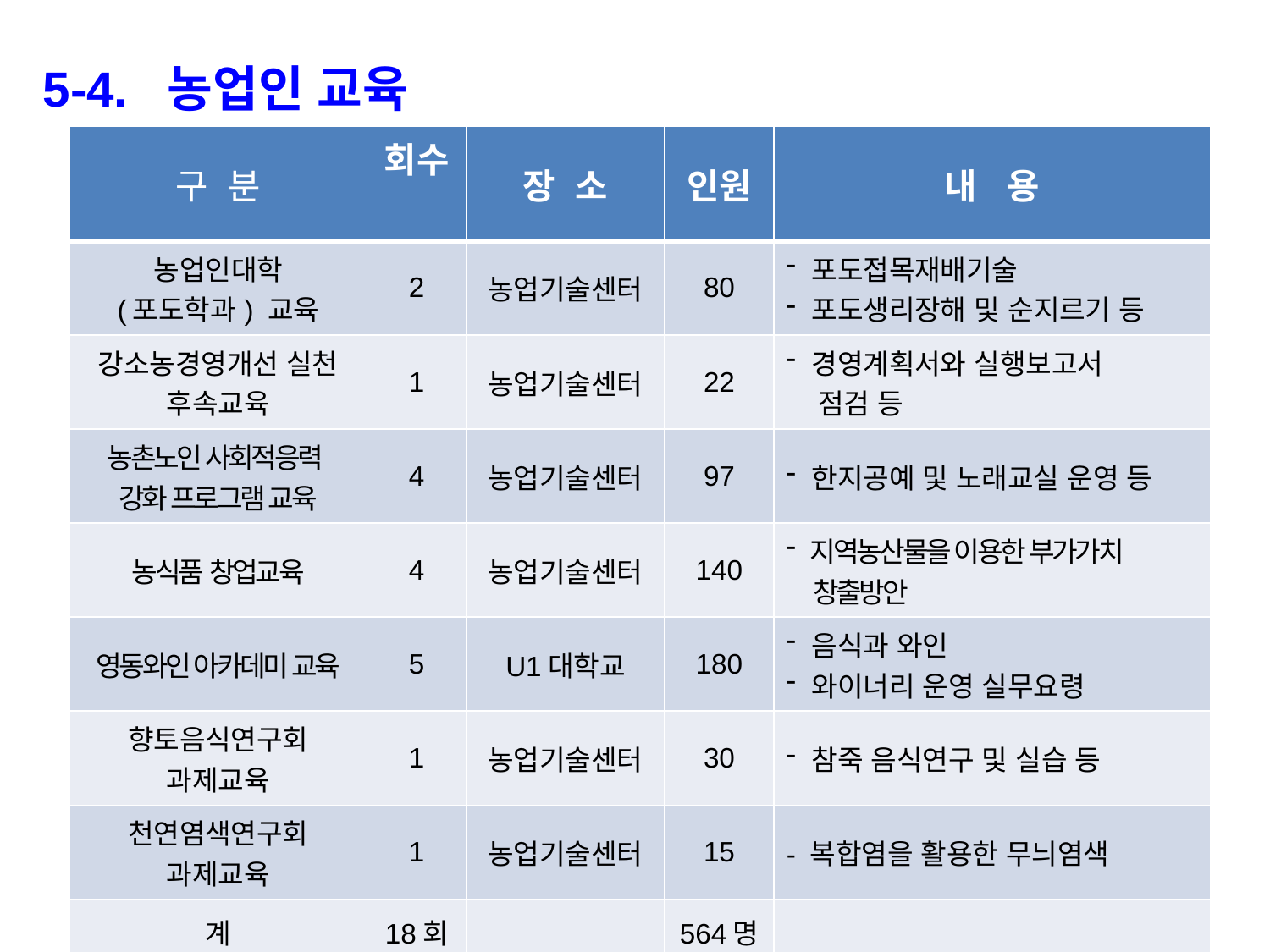

5-4.  농업인 교육

| 구 분 | 회수 | 장 소 | 인원 | 내 용 |
| --- | --- | --- | --- | --- |
| 농업인대학 (포도학과) 교육 | 2 | 농업기술센터 | 80 | 포도접목재배기술 포도생리장해 및 순지르기 등 |
| 강소농경영개선 실천 후속교육 | 1 | 농업기술센터 | 22 | 경영계획서와 실행보고서 점검 등 |
| 농촌노인 사회적응력 강화 프로그램 교육 | 4 | 농업기술센터 | 97 | 한지공예 및 노래교실 운영 등 |
| 농식품 창업교육 | 4 | 농업기술센터 | 140 | 지역농산물을 이용한 부가가치 창출방안 |
| 영동와인 아카데미 교육 | 5 | U1대학교 | 180 | 음식과 와인 와이너리 운영 실무요령 |
| 향토음식연구회 과제교육 | 1 | 농업기술센터 | 30 | 참죽 음식연구 및 실습 등 |
| 천연염색연구회 과제교육 | 1 | 농업기술센터 | 15 | - 복합염을 활용한 무늬염색 |
| 계 | 18회 |  | 564명 |  |